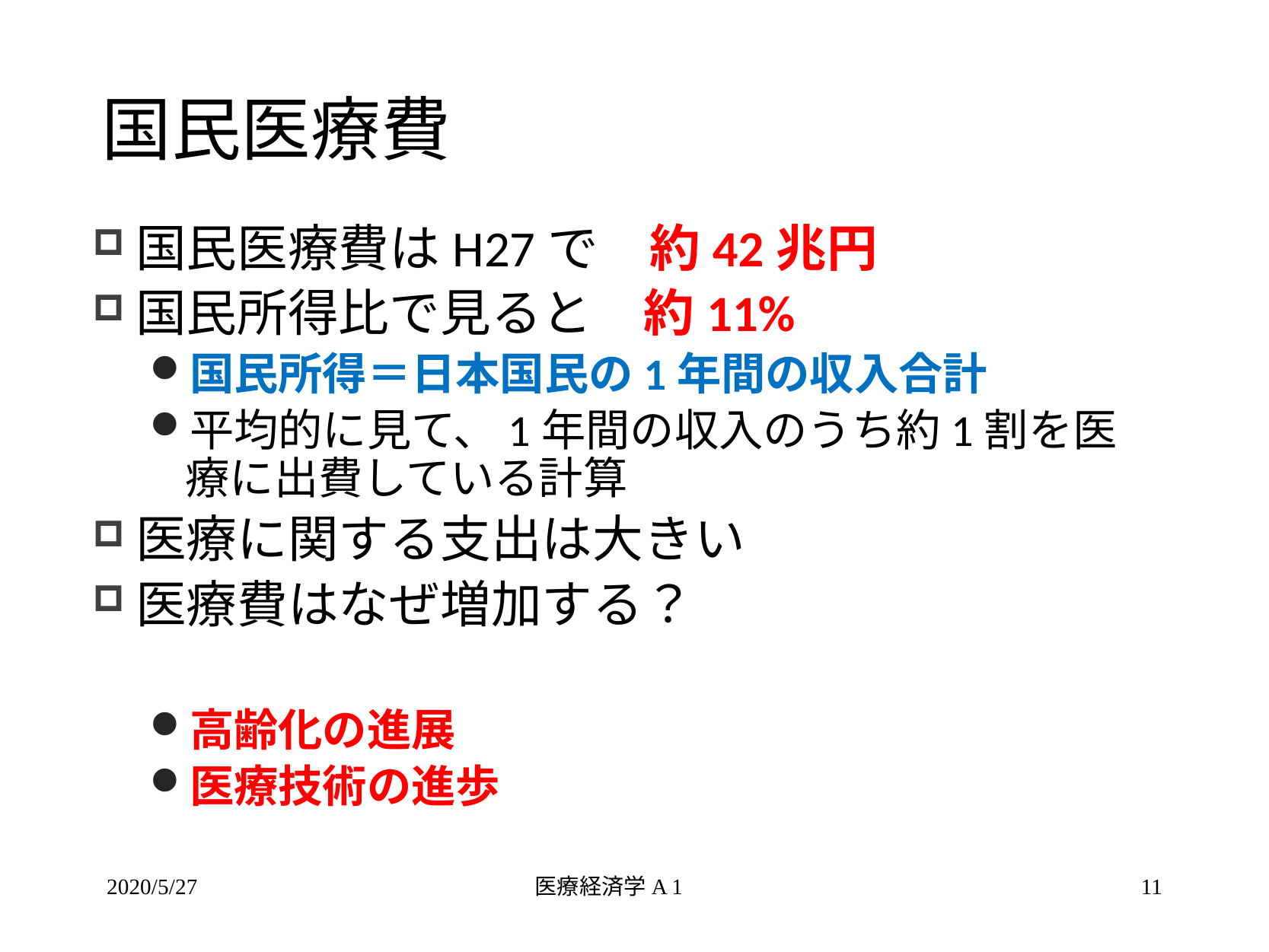

# 国民医療費
国民医療費はH27で　約42兆円
国民所得比で見ると　約11%
国民所得＝日本国民の1年間の収入合計
平均的に見て、1年間の収入のうち約1割を医療に出費している計算
医療に関する支出は大きい
医療費はなぜ増加する？

高齢化の進展
医療技術の進歩
2020/5/27
医療経済学A 1
11